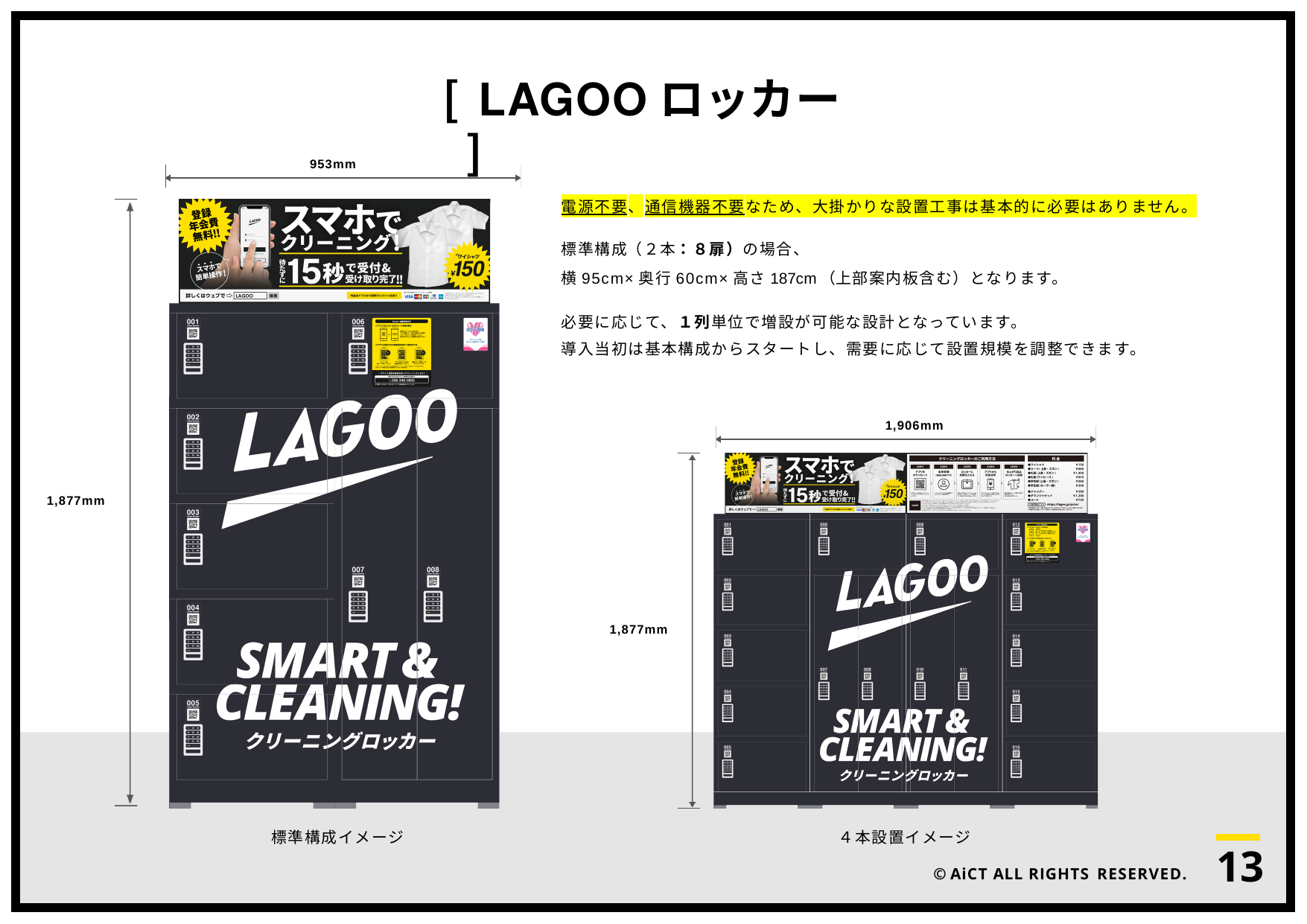

# [	LAGOOロッカー ]
953mm

電源不要、通信機器不要なため、大掛かりな設置工事は基本的に必要はありません。

標準構成（２本：８扉）の場合、
横95cm×奥行60cm×高さ187cm（上部案内板含む）となります。

必要に応じて、１列単位で増設が可能な設計となっています。
導入当初は基本構成からスタートし、需要に応じて設置規模を調整できます。

1,906mm

1,877mm
1,877mm

標準構成イメージ
４本設置イメージ
13

© AiCT ALL RIGHTS RESERVED.